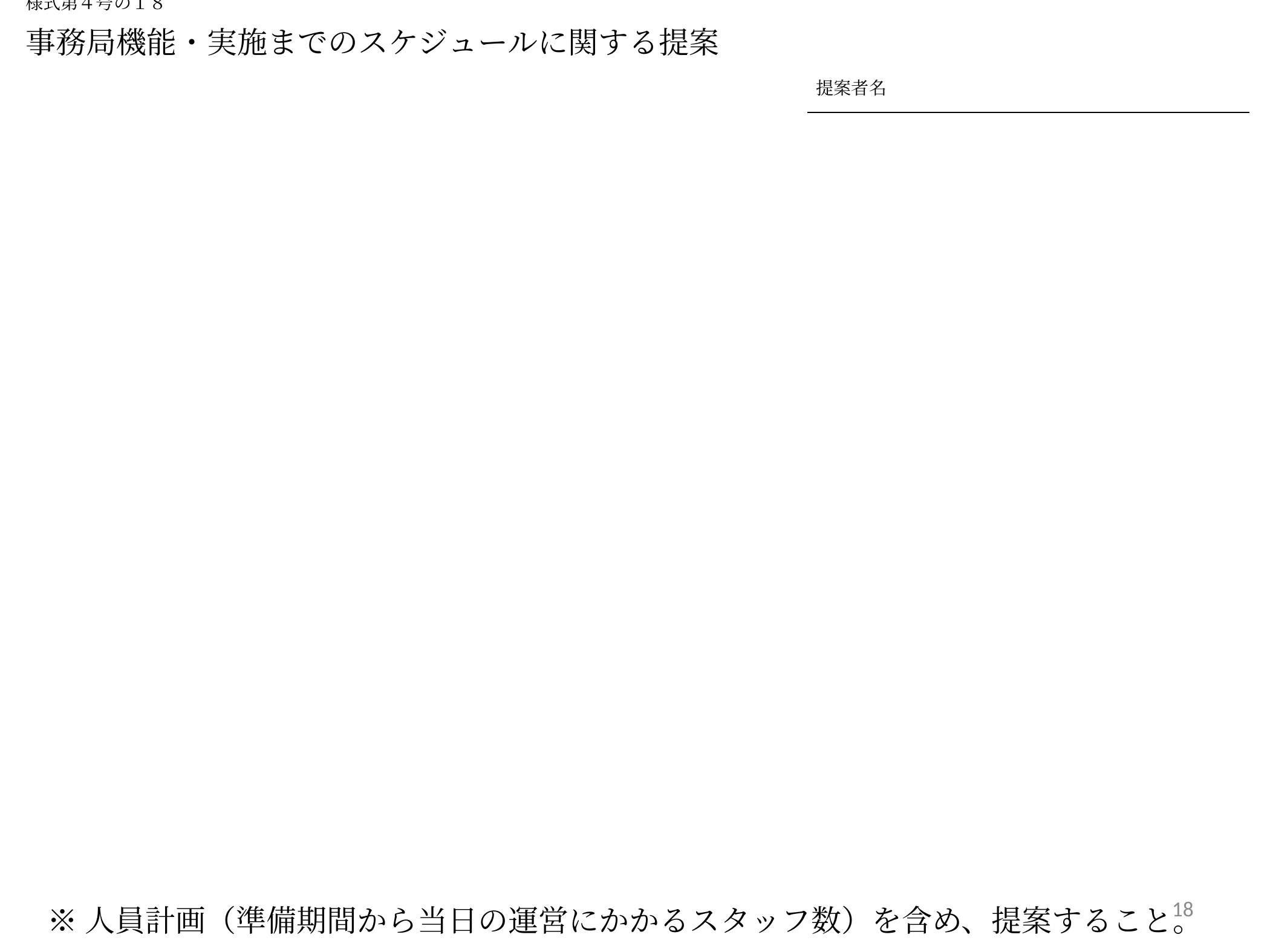

# 様式第４号の１８ 事務局機能・実施までのスケジュールに関する提案
提案者名

18
※人員計画（準備期間から当日の運営にかかるスタッフ数）を含め、提案すること。